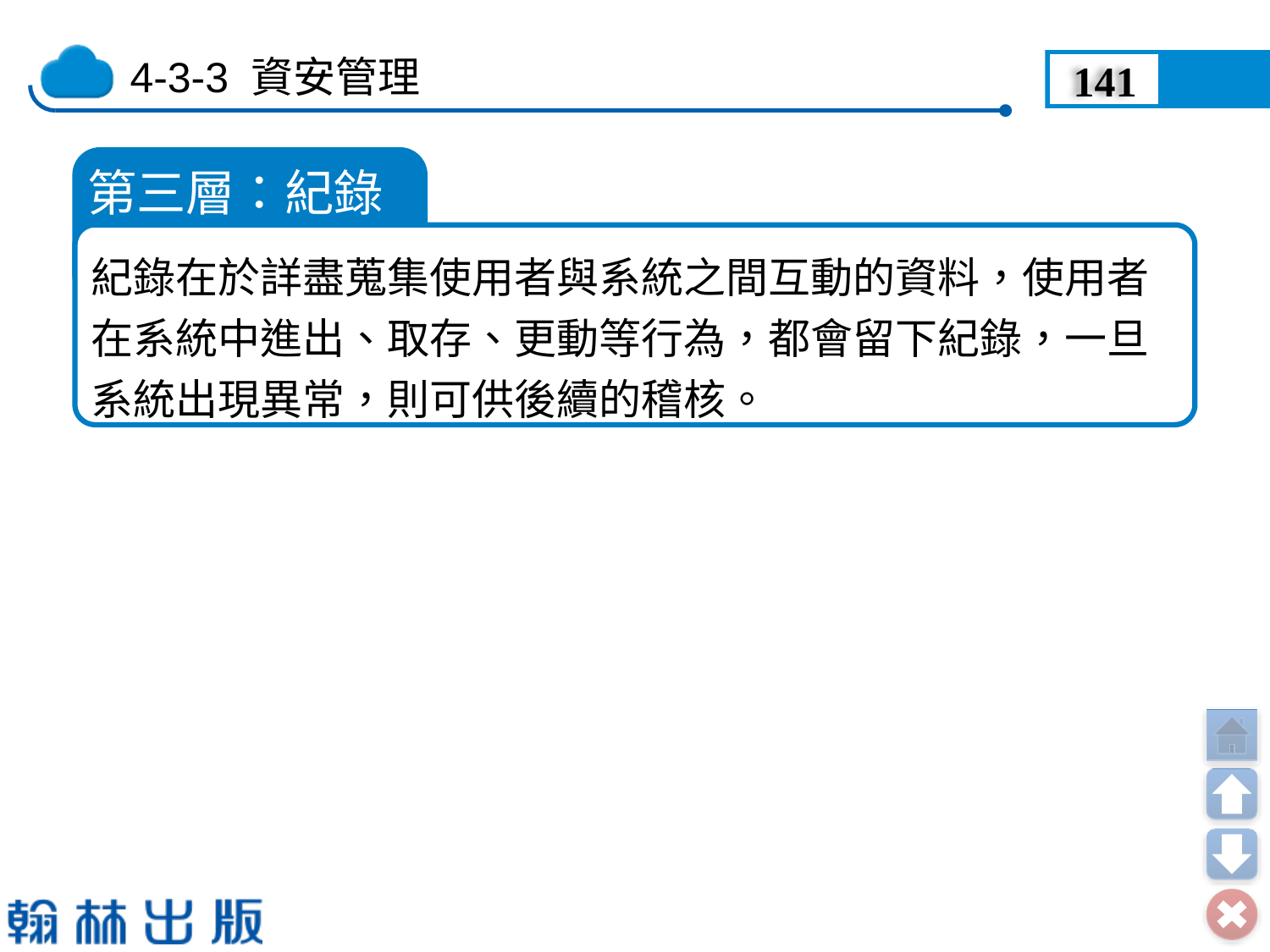

141
第三層：紀錄
紀錄在於詳盡蒐集使用者與系統之間互動的資料，使用者在系統中進出、取存、更動等行為，都會留下紀錄，一旦系統出現異常，則可供後續的稽核。